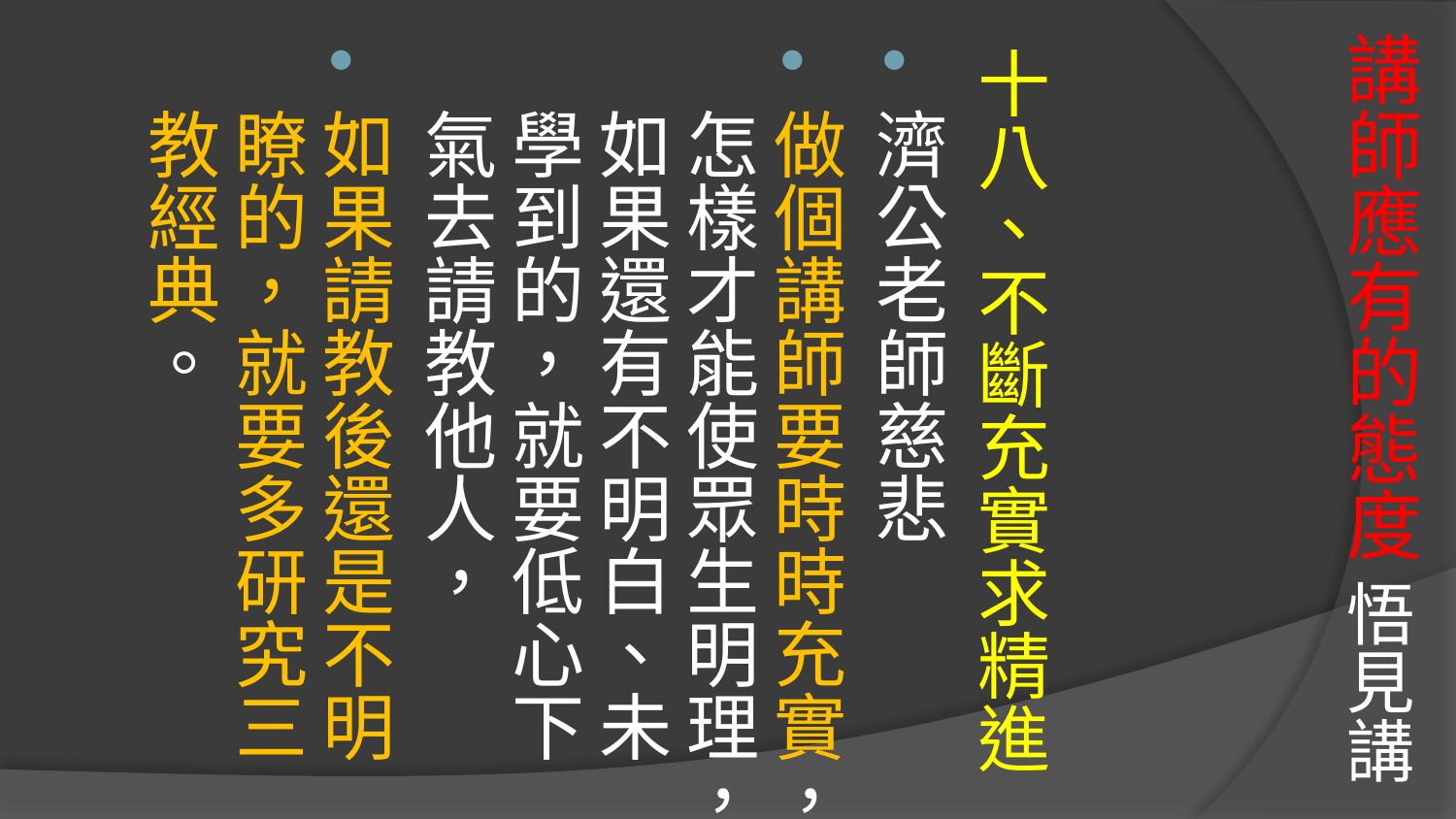

# 講師應有的態度 悟見講
十八、不斷充實求精進
濟公老師慈悲
做個講師要時時充實，怎樣才能使眾生明理，如果還有不明白、未學到的，就要低心下氣去請教他人，
如果請教後還是不明瞭的，就要多研究三教經典。